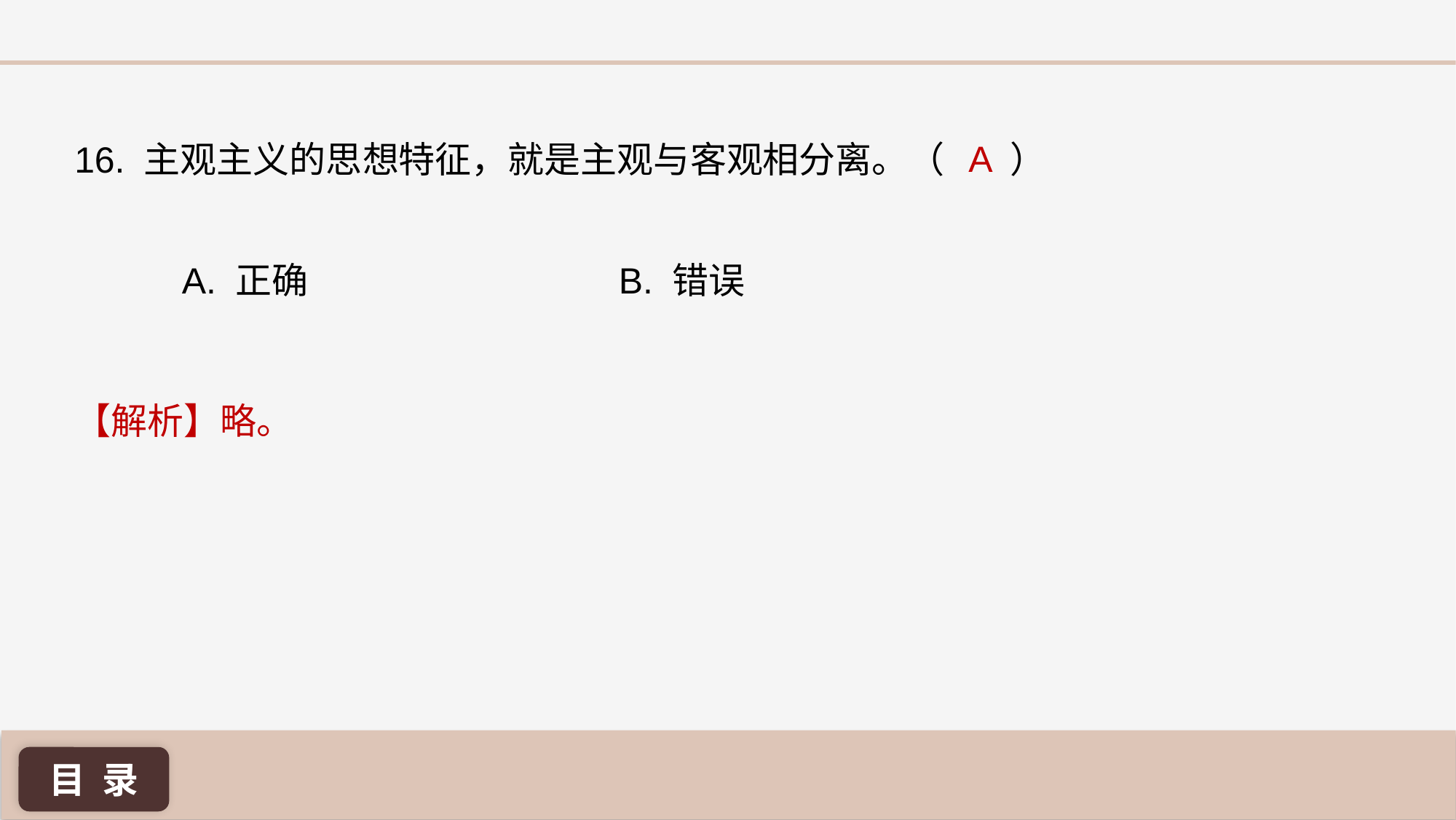

A
16. 主观主义的思想特征，就是主观与客观相分离。（        ）
A. 正确 			B. 错误
【解析】略。